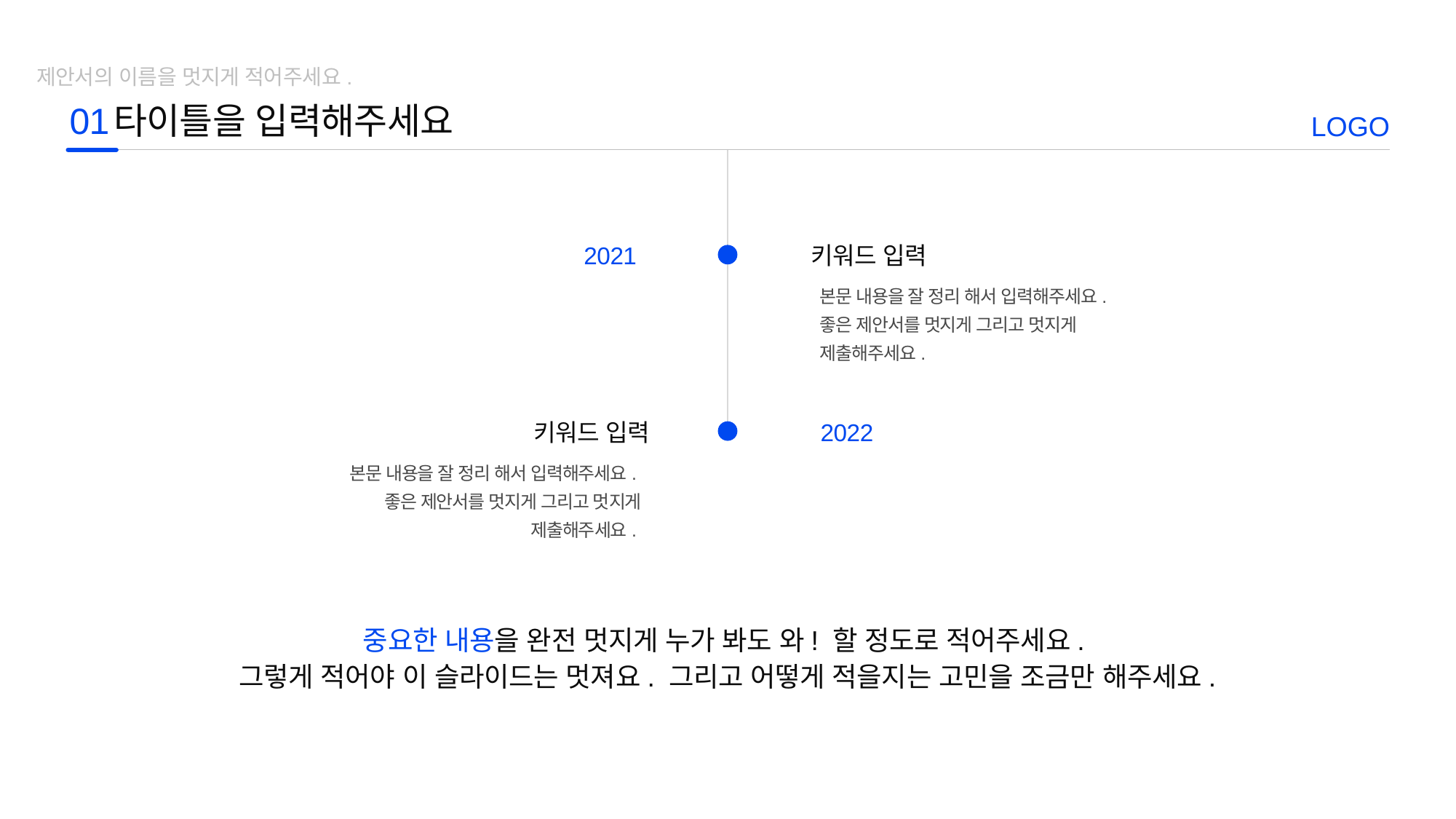

제안서의 이름을 멋지게 적어주세요.
01
타이틀을 입력해주세요
LOGO
2021
키워드 입력

본문 내용을 잘 정리 해서 입력해주세요.
좋은 제안서를 멋지게 그리고 멋지게 제출해주세요.
키워드 입력
2022

본문 내용을 잘 정리 해서 입력해주세요.
좋은 제안서를 멋지게 그리고 멋지게 제출해주세요.
중요한 내용을 완전 멋지게 누가 봐도 와! 할 정도로 적어주세요.
그렇게 적어야 이 슬라이드는 멋져요. 그리고 어떻게 적을지는 고민을 조금만 해주세요.